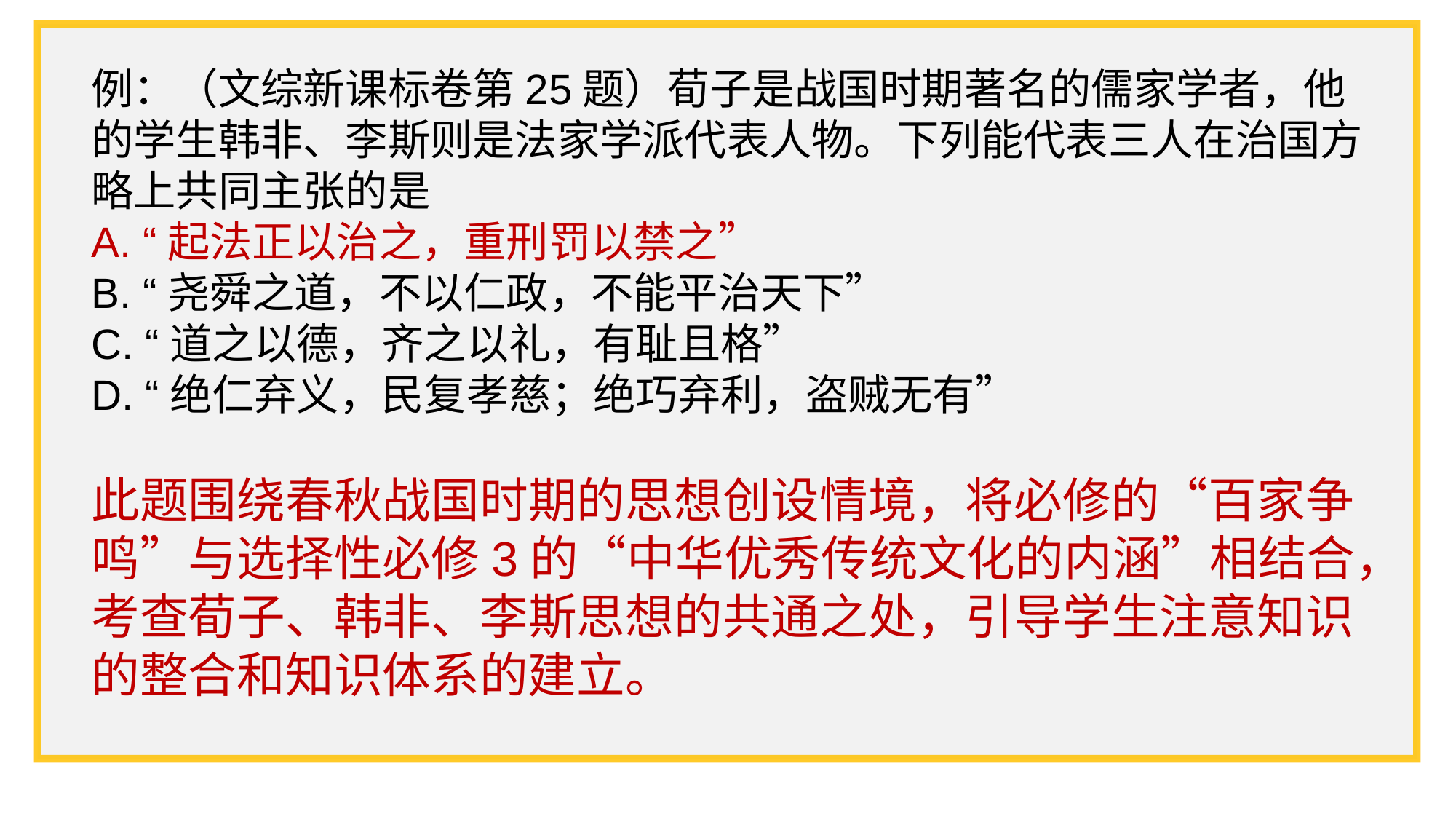

例：（文综新课标卷第25题）荀子是战国时期著名的儒家学者，他的学生韩非、李斯则是法家学派代表人物。下列能代表三人在治国方略上共同主张的是
A. “起法正以治之，重刑罚以禁之”
B. “尧舜之道，不以仁政，不能平治天下”
C. “道之以德，齐之以礼，有耻且格”
D. “绝仁弃义，民复孝慈；绝巧弃利，盗贼无有”

此题围绕春秋战国时期的思想创设情境，将必修的“百家争鸣”与选择性必修3的“中华优秀传统文化的内涵”相结合，考查荀子、韩非、李斯思想的共通之处，引导学生注意知识的整合和知识体系的建立。